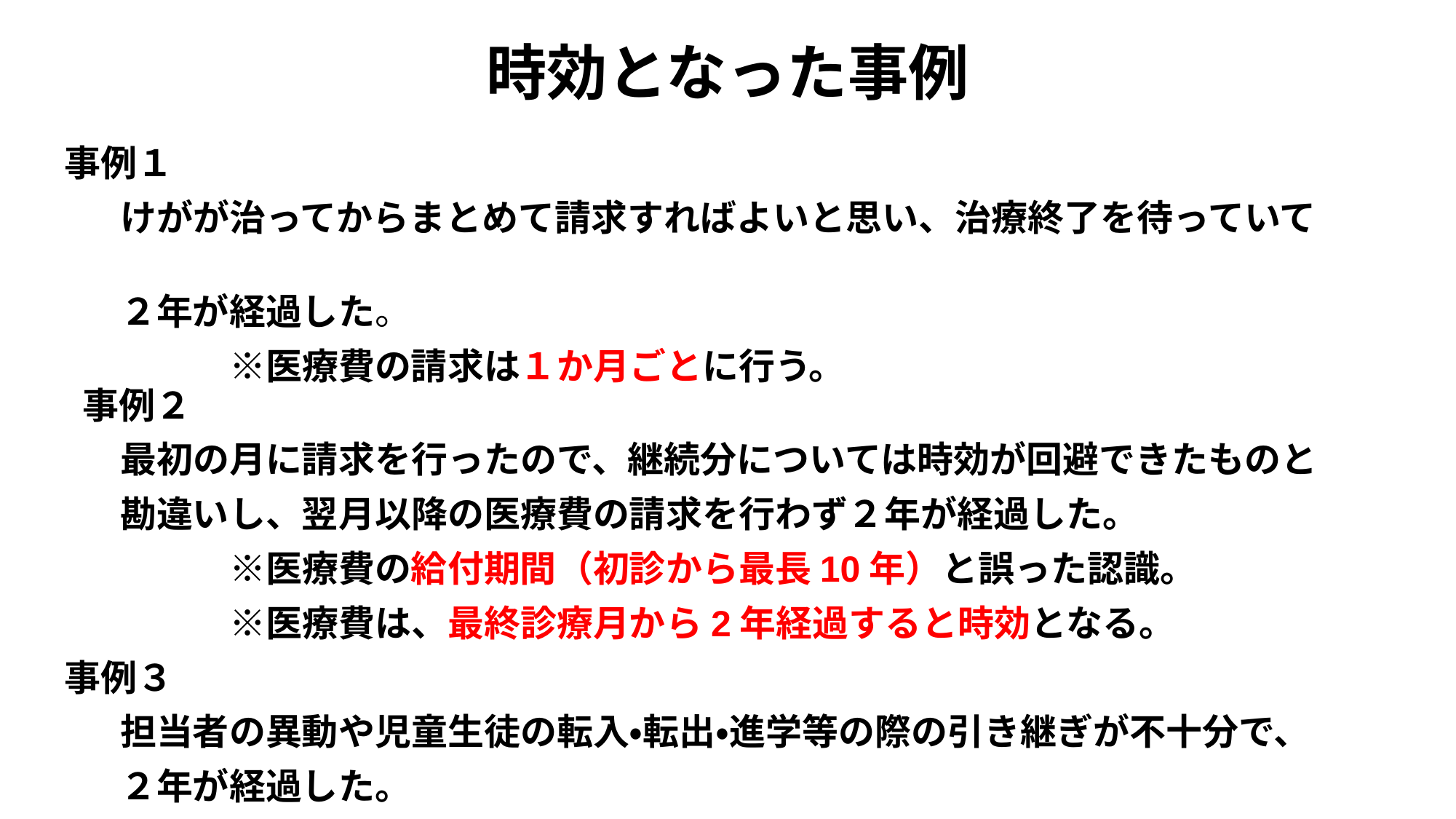

# 時効となった事例
 　事例１
　　　けがが治ってからまとめて請求すればよいと思い、治療終了を待っていて
　　　２年が経過した。
　　　　　　※医療費の請求は１か月ごとに行う。
 　事例２
　　　最初の月に請求を行ったので、継続分については時効が回避できたものと
　　　勘違いし、翌月以降の医療費の請求を行わず２年が経過した。
　　　　　　※医療費の給付期間（初診から最長10年）と誤った認識。
　　　　　　※医療費は、最終診療月から2年経過すると時効となる。
 　事例３
　　　担当者の異動や児童生徒の転入・転出・進学等の際の引き継ぎが不十分で、
　　　２年が経過した。